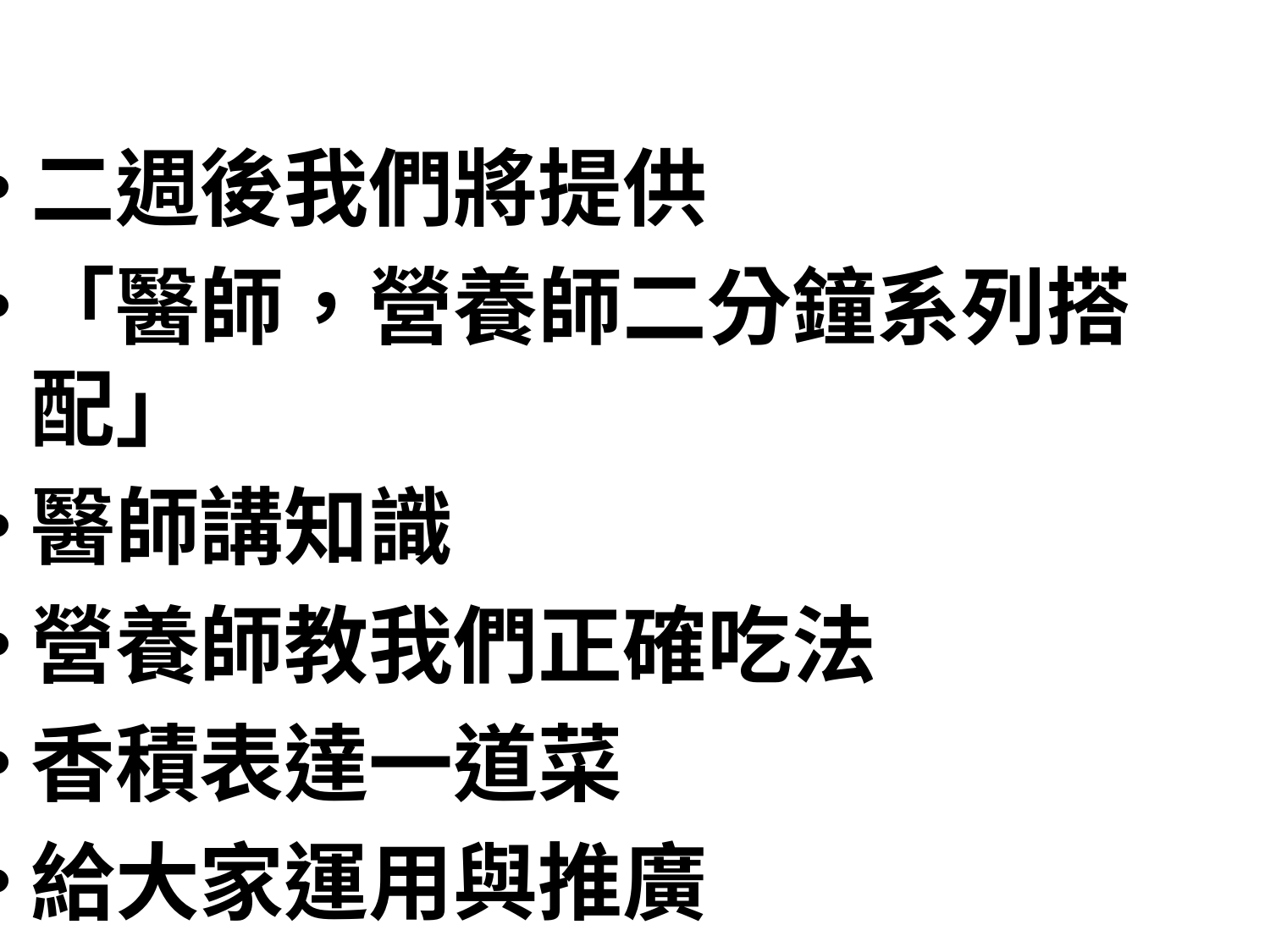

二週後我們將提供
「醫師，營養師二分鐘系列搭配」
醫師講知識
營養師教我們正確吃法
香積表達一道菜
給大家運用與推廣